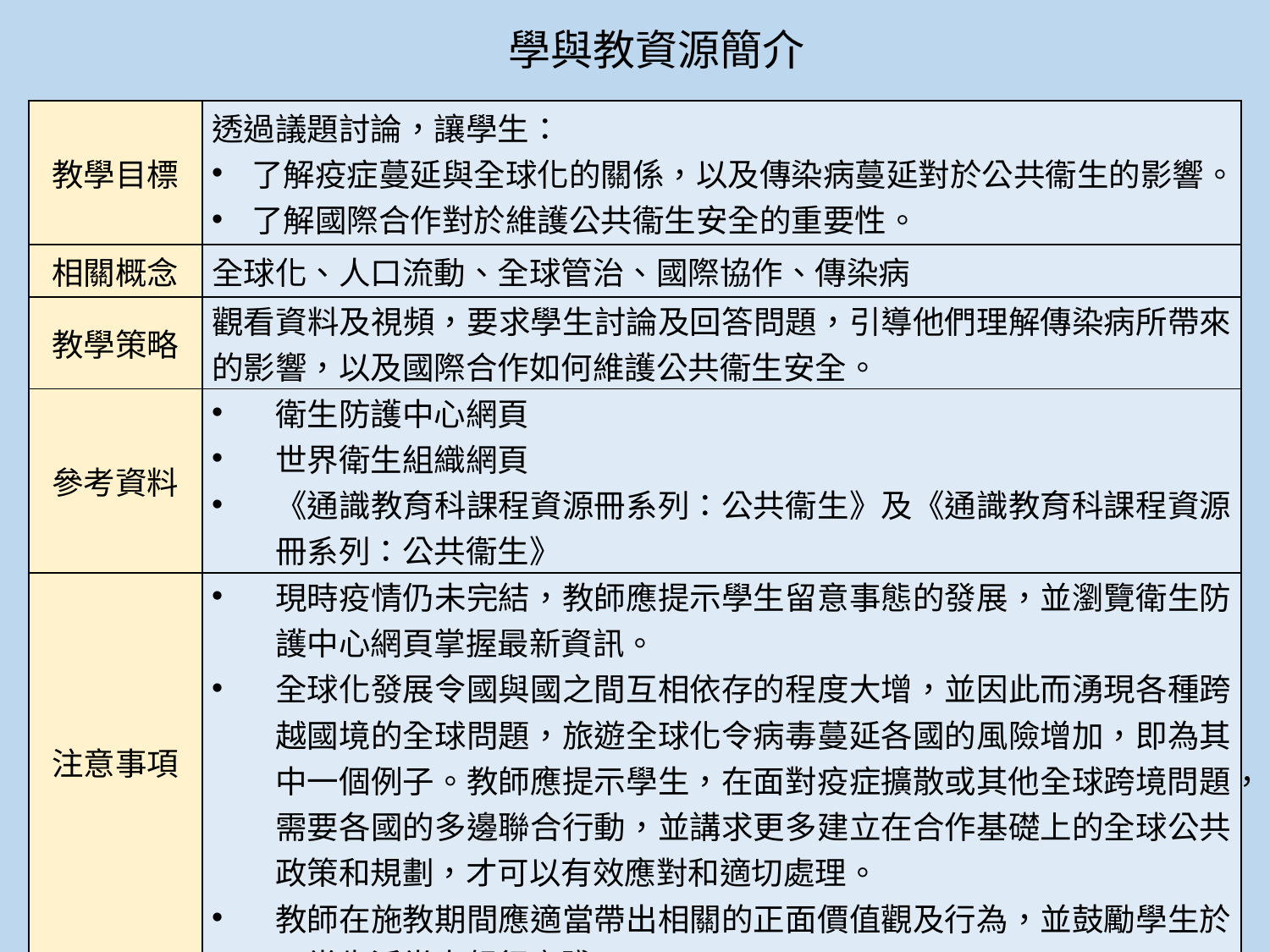

# 學與教資源簡介
| 教學目標 | 透過議題討論，讓學生： 了解疫症蔓延與全球化的關係，以及傳染病蔓延對於公共衞生的影響。 了解國際合作對於維護公共衞生安全的重要性。 |
| --- | --- |
| 相關概念 | 全球化、人口流動、全球管治、國際協作、傳染病 |
| 教學策略 | 觀看資料及視頻，要求學生討論及回答問題，引導他們理解傳染病所帶來的影響，以及國際合作如何維護公共衞生安全。 |
| 參考資料 | 衛生防護中心網頁 世界衛生組織網頁 《通識教育科課程資源冊系列：公共衞生》及《通識教育科課程資源冊系列：公共衞生》 |
| 注意事項 | 現時疫情仍未完結，教師應提示學生留意事態的發展，並瀏覽衛生防護中心網頁掌握最新資訊。 全球化發展令國與國之間互相依存的程度大增，並因此而湧現各種跨越國境的全球問題，旅遊全球化令病毒蔓延各國的風險增加，即為其中一個例子。教師應提示學生，在面對疫症擴散或其他全球跨境問題，需要各國的多邊聯合行動，並講求更多建立在合作基礎上的全球公共政策和規劃，才可以有效應對和適切處理。 教師在施教期間應適當帶出相關的正面價值觀及行為，並鼓勵學生於日常生活當中躬行實踐。 |